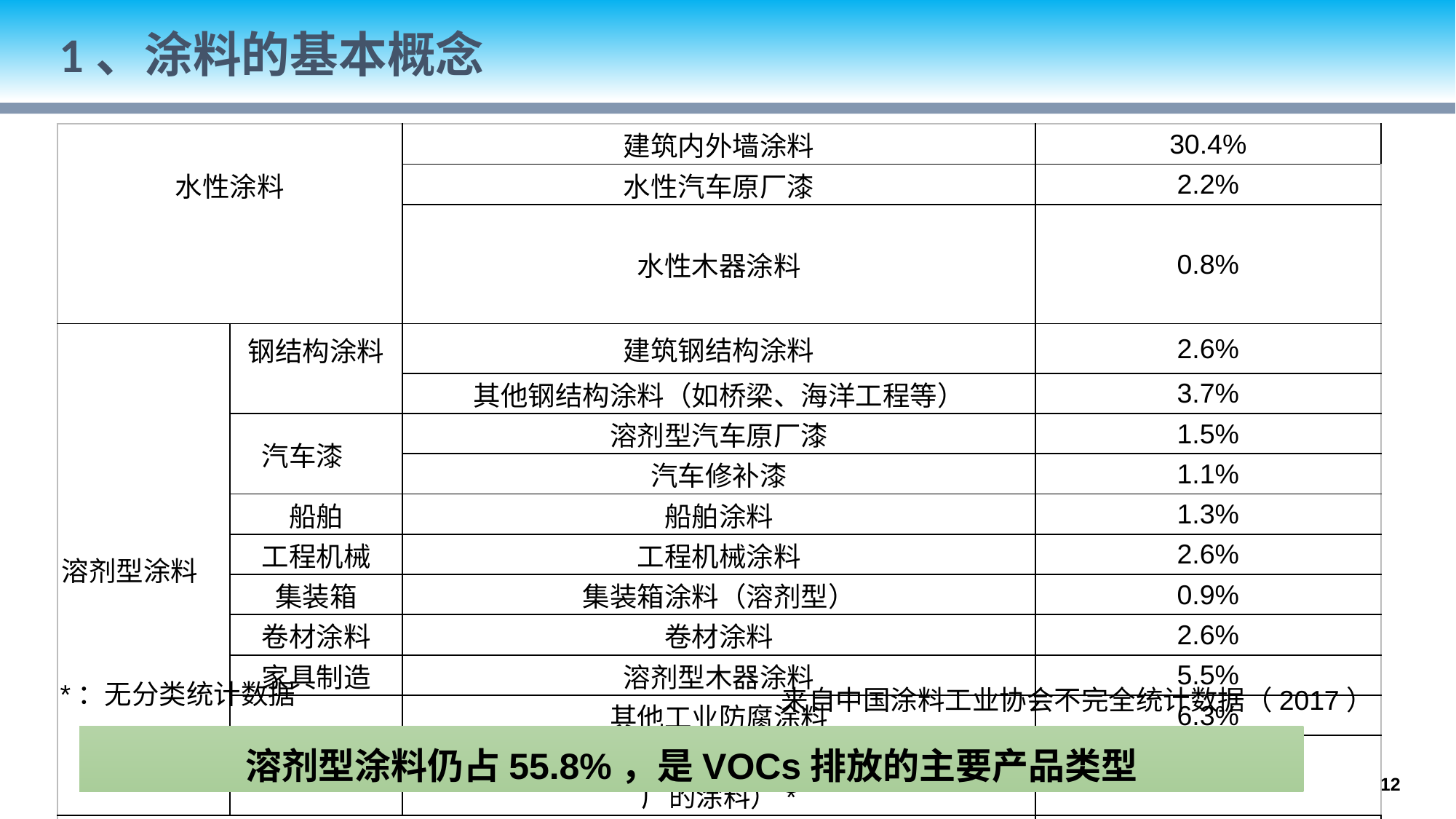

# 1、涂料的基本概念
| 水性涂料 |  | 建筑内外墙涂料 | 30.4% |
| --- | --- | --- | --- |
|  |  | 水性汽车原厂漆 | 2.2% |
|  |  | 水性木器涂料 | 0.8% |
| 溶剂型涂料 | 钢结构涂料 | 建筑钢结构涂料 | 2.6% |
|  |  | 其他钢结构涂料（如桥梁、海洋工程等） | 3.7% |
|  | 汽车漆 | 溶剂型汽车原厂漆 | 1.5% |
|  |  | 汽车修补漆 | 1.1% |
|  | 船舶 | 船舶涂料 | 1.3% |
|  | 工程机械 | 工程机械涂料 | 2.6% |
|  | 集装箱 | 集装箱涂料（溶剂型） | 0.9% |
|  | 卷材涂料 | 卷材涂料 | 2.6% |
|  | 家具制造 | 溶剂型木器涂料 | 5.5% |
|  | 其他 | 其他工业防腐涂料 | 6.3% |
|  |  | 其他涂料（包括市政、轻工、电子产品等各类量大面广的涂料）\* | 27.6% |
| 粉末涂料 |  |  | 10.9% |
*：无分类统计数据
来自中国涂料工业协会不完全统计数据（2017）
溶剂型涂料仍占55.8%，是VOCs排放的主要产品类型
12